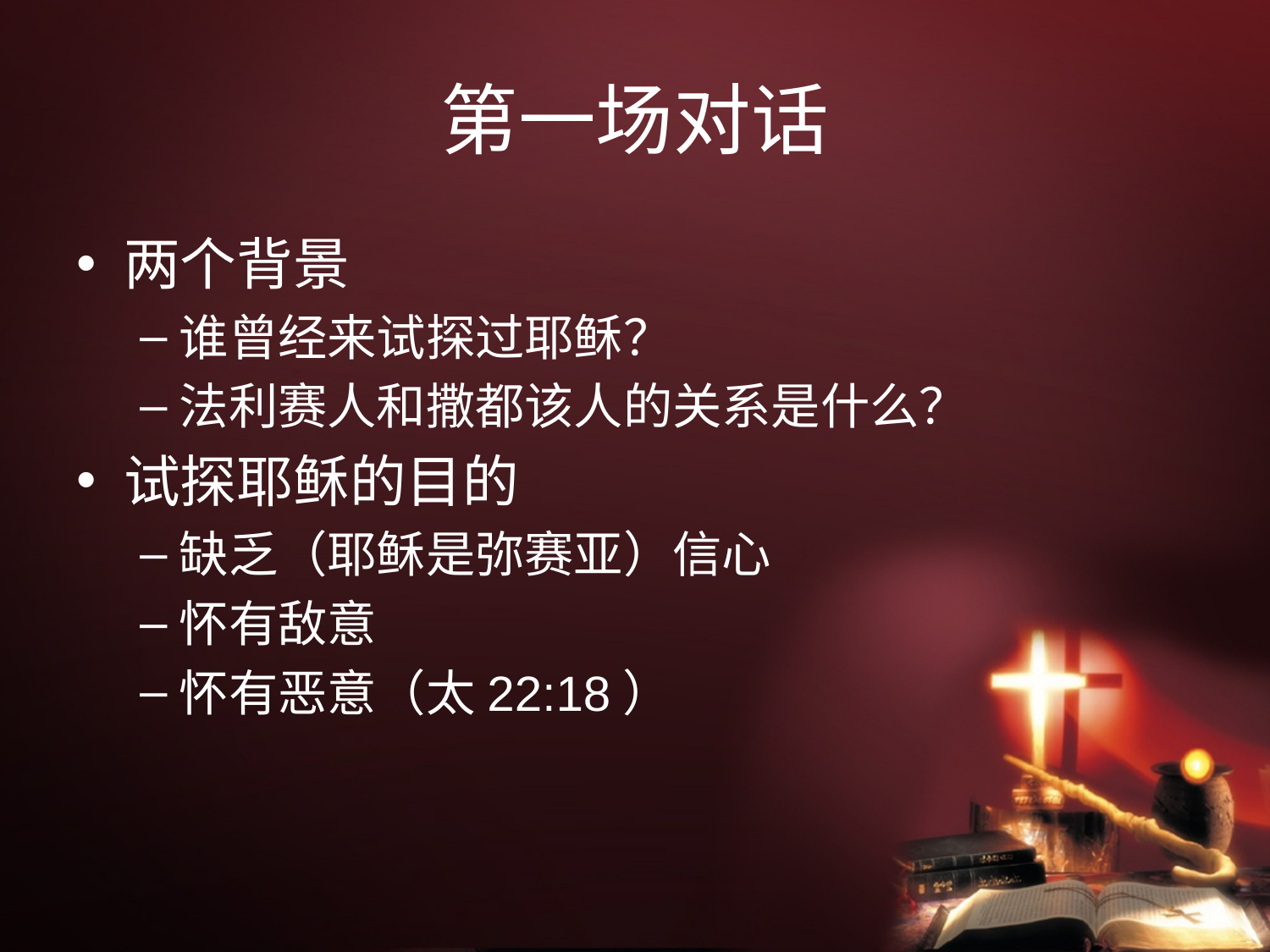

# 第一场对话
两个背景
谁曾经来试探过耶稣？
法利赛人和撒都该人的关系是什么？
试探耶稣的目的
缺乏（耶稣是弥赛亚）信心
怀有敌意
怀有恶意（太22:18）